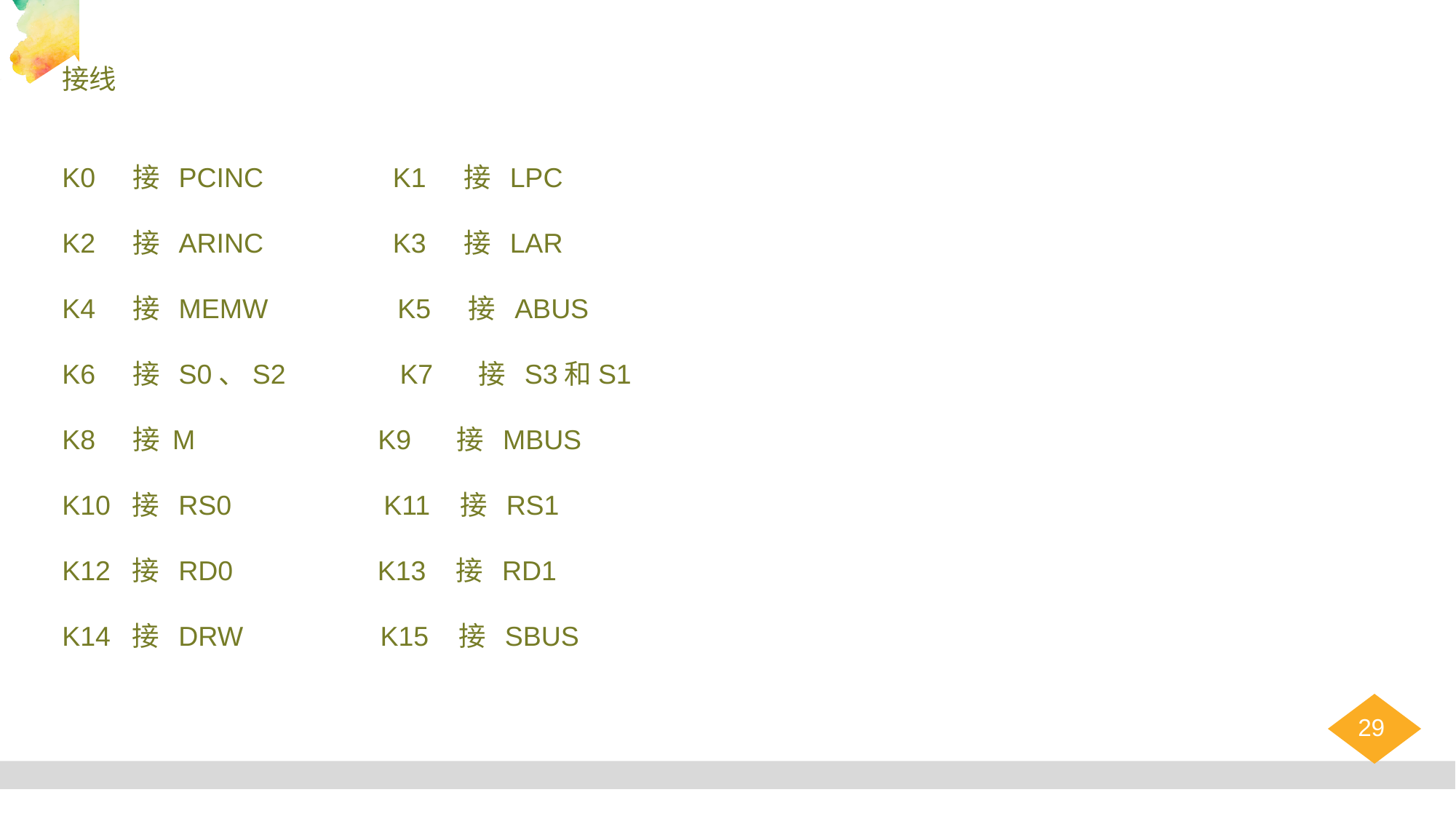

接线

K0    接  PCINC                 K1    接  LPC

K2    接  ARINC                 K3    接  LAR

K4    接  MEMW                 K5    接  ABUS

K6    接  S0、S2               K7     接  S3和S1

K8    接 M                        K9     接  MBUS

K10  接  RS0                    K11   接  RS1

K12  接  RD0                   K13   接  RD1

K14  接  DRW                  K15   接  SBUS